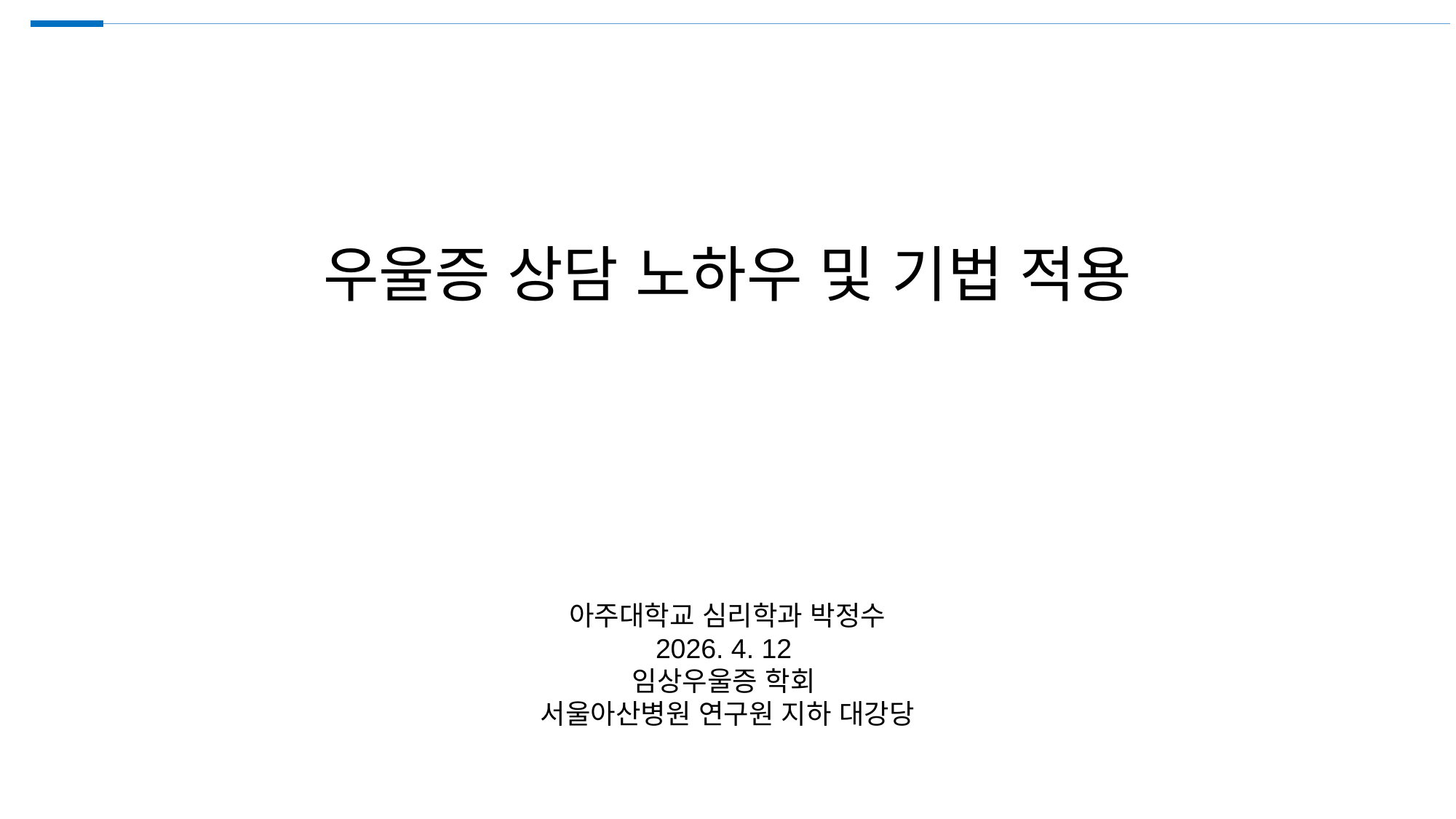

# 우울증 상담 노하우 및 기법 적용
아주대학교 심리학과 박정수
2026. 4. 12
임상우울증 학회
서울아산병원 연구원 지하 대강당